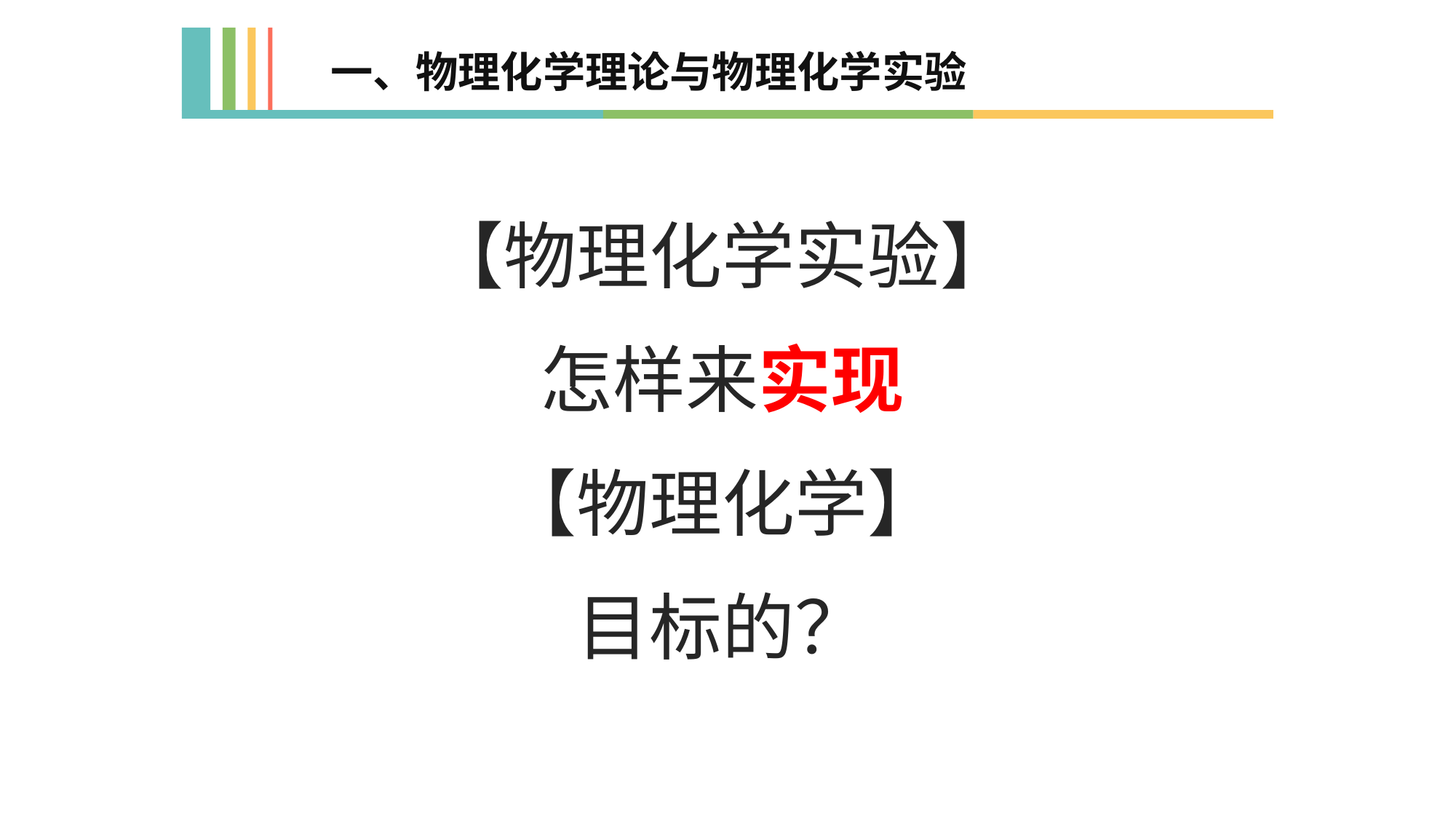

一、物理化学理论与物理化学实验
【物理化学实验】
怎样来实现
【物理化学】
目标的？